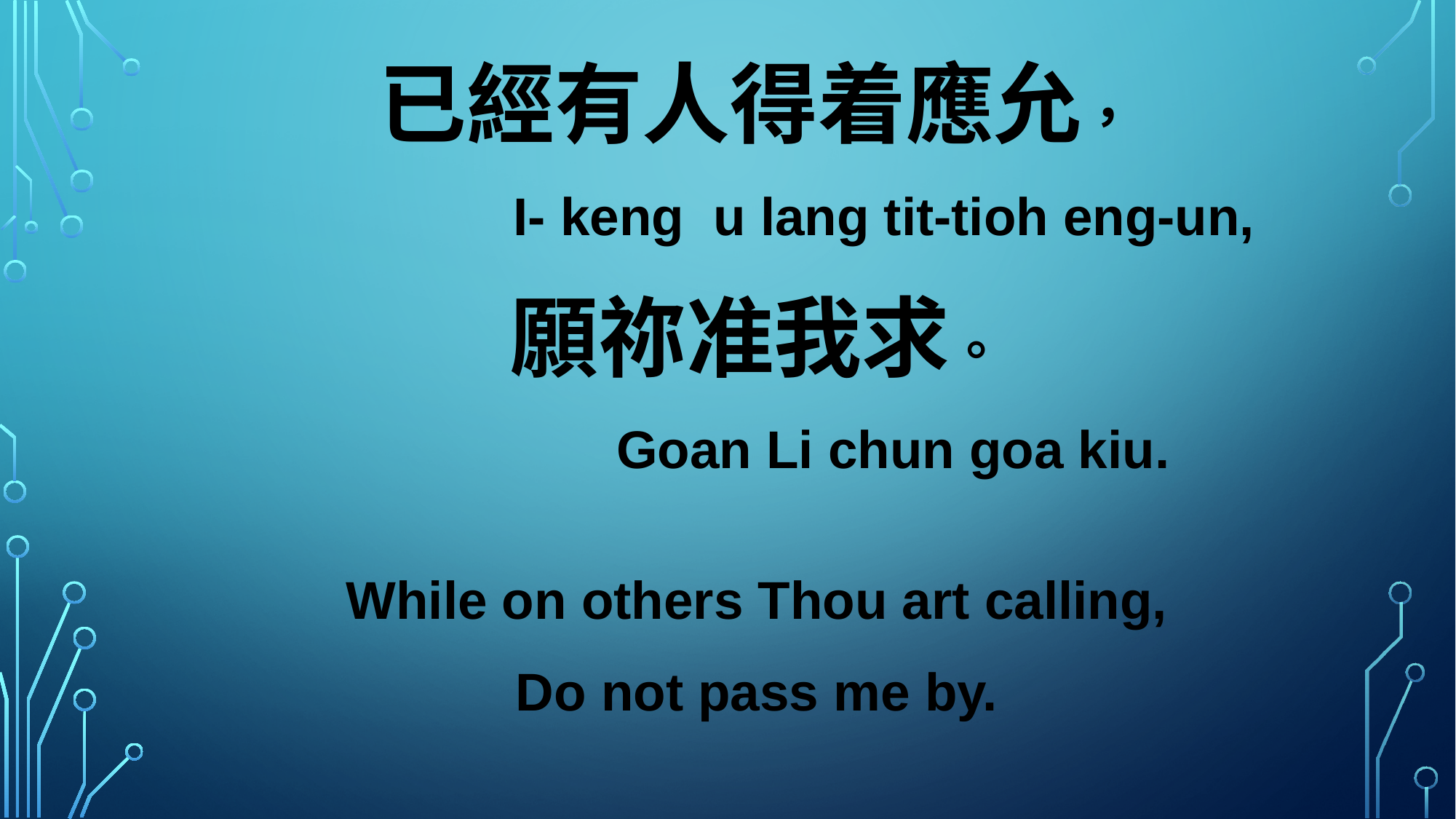

已經有人得着應允，
                             I- keng  u lang tit-tioh eng-un,
願祢准我求。
                                    Goan Li chun goa kiu.

While on others Thou art calling,
Do not pass me by.